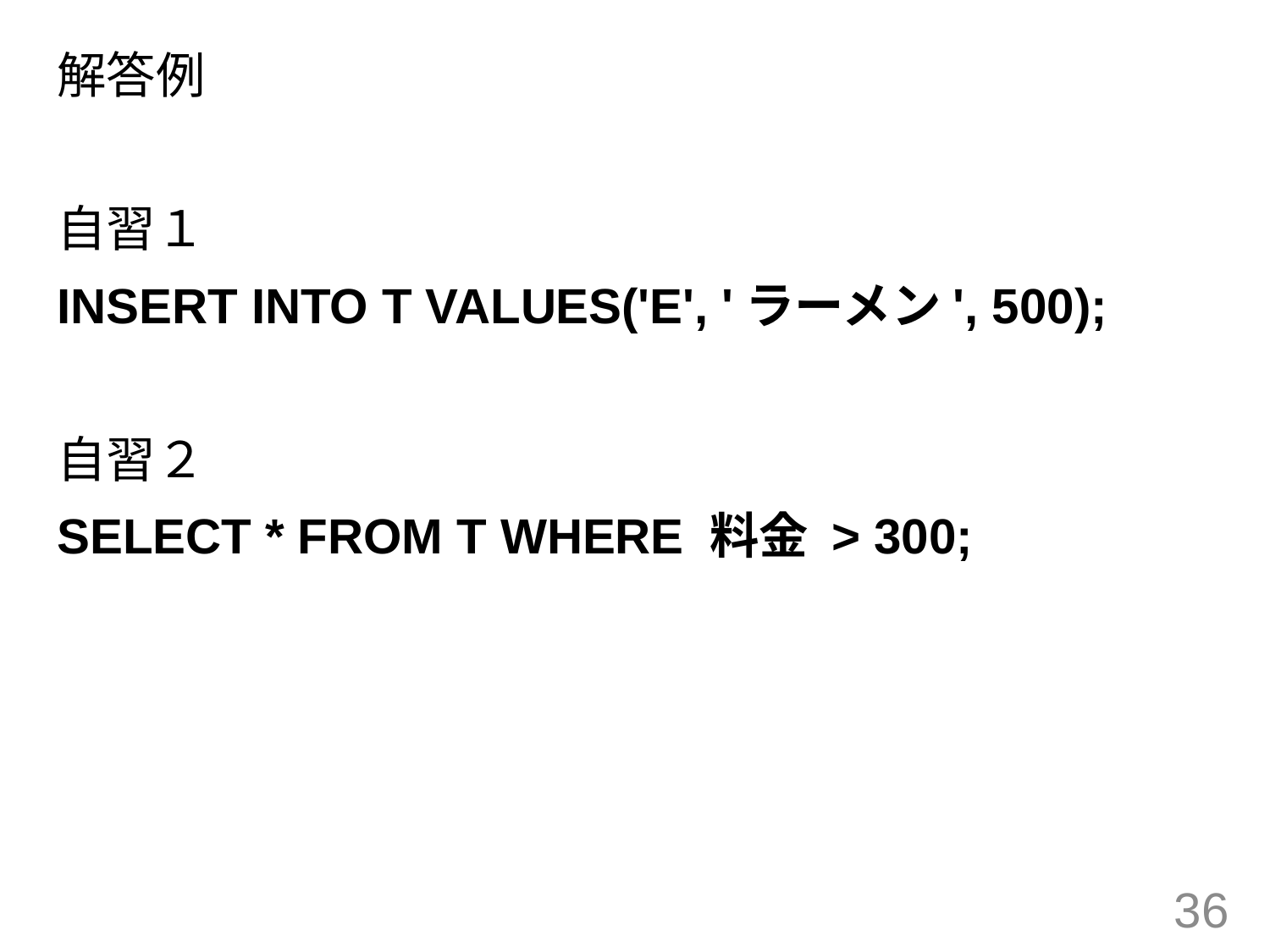

解答例

自習１
INSERT INTO T VALUES('E', 'ラーメン', 500);

自習２
SELECT * FROM T WHERE 料金 > 300;

36